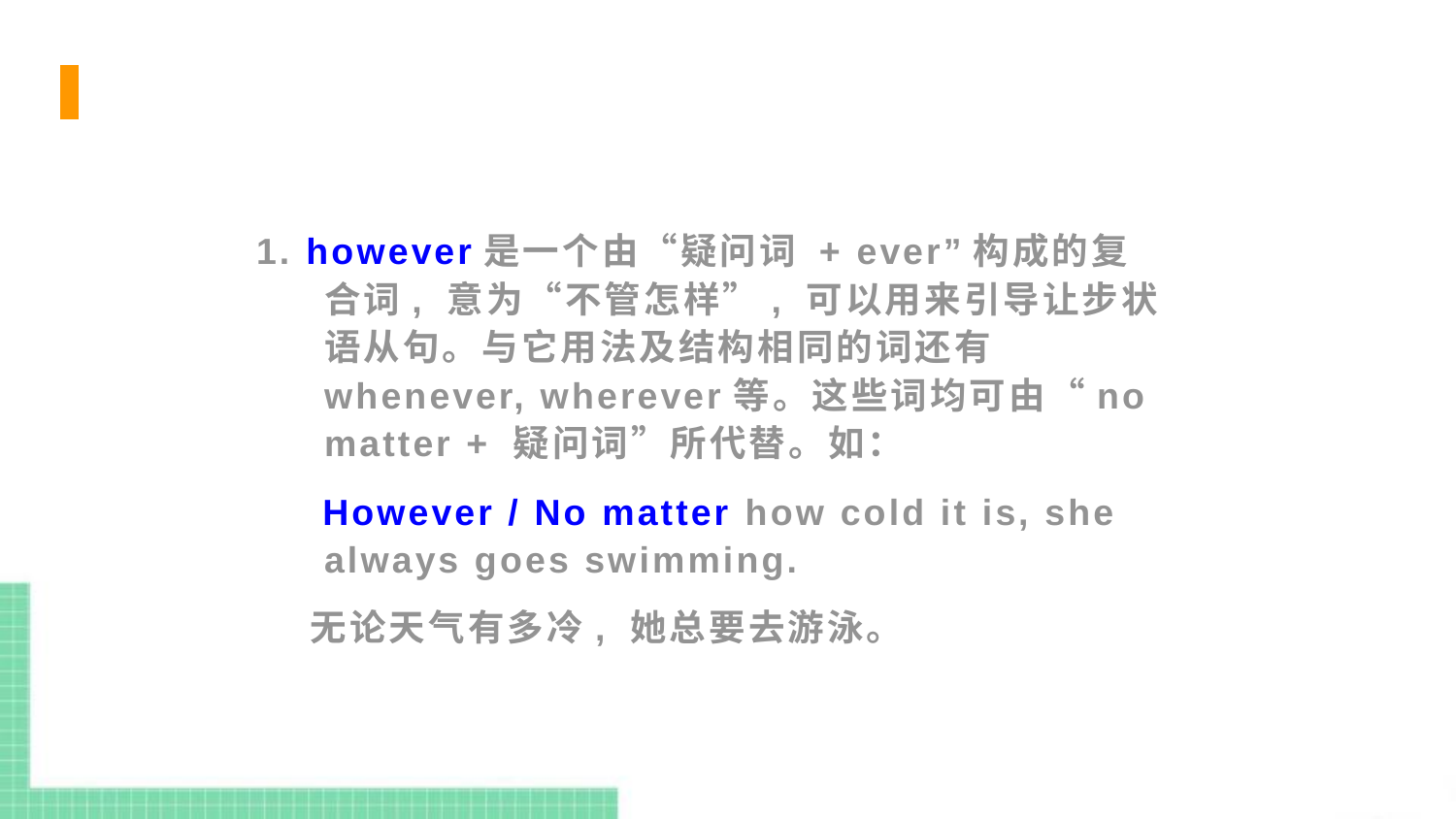

1. however是一个由“疑问词 + ever”构成的复合词, 意为“不管怎样”, 可以用来引导让步状语从句。与它用法及结构相同的词还有whenever, wherever等。这些词均可由“no matter + 疑问词”所代替。如：
     However / No matter how cold it is, she always goes swimming.
    无论天气有多冷, 她总要去游泳。